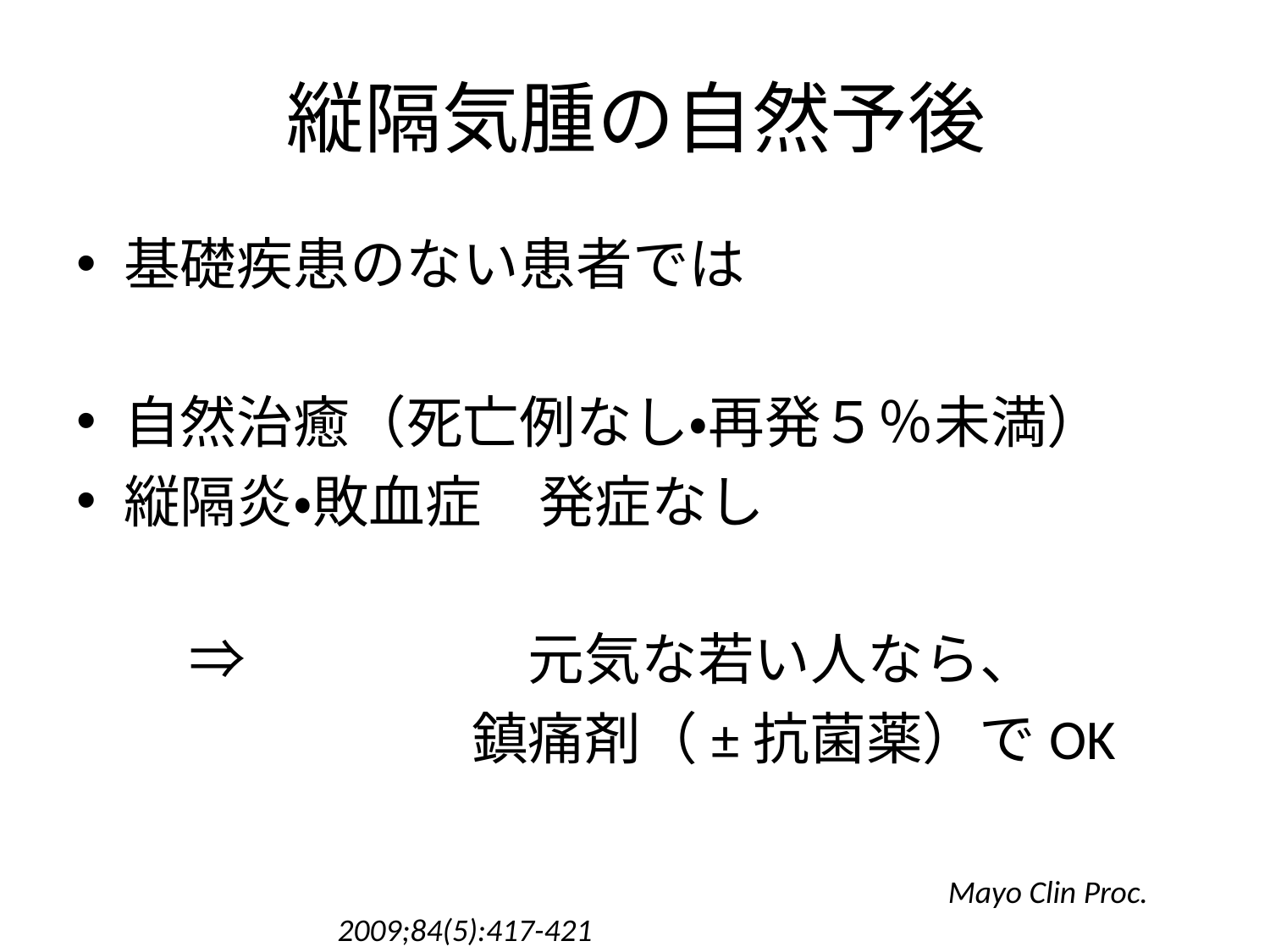

# 縦隔気腫の自然予後
基礎疾患のない患者では

自然治癒（死亡例なし・再発５％未満）
縦隔炎・敗血症　発症なし

　　⇒　　　　　元気な若い人なら、
　　　　　　　鎮痛剤（±抗菌薬）でOK
　　　　　　　　　　　　　　　　　　　Mayo Clin Proc. 2009;84(5):417-421